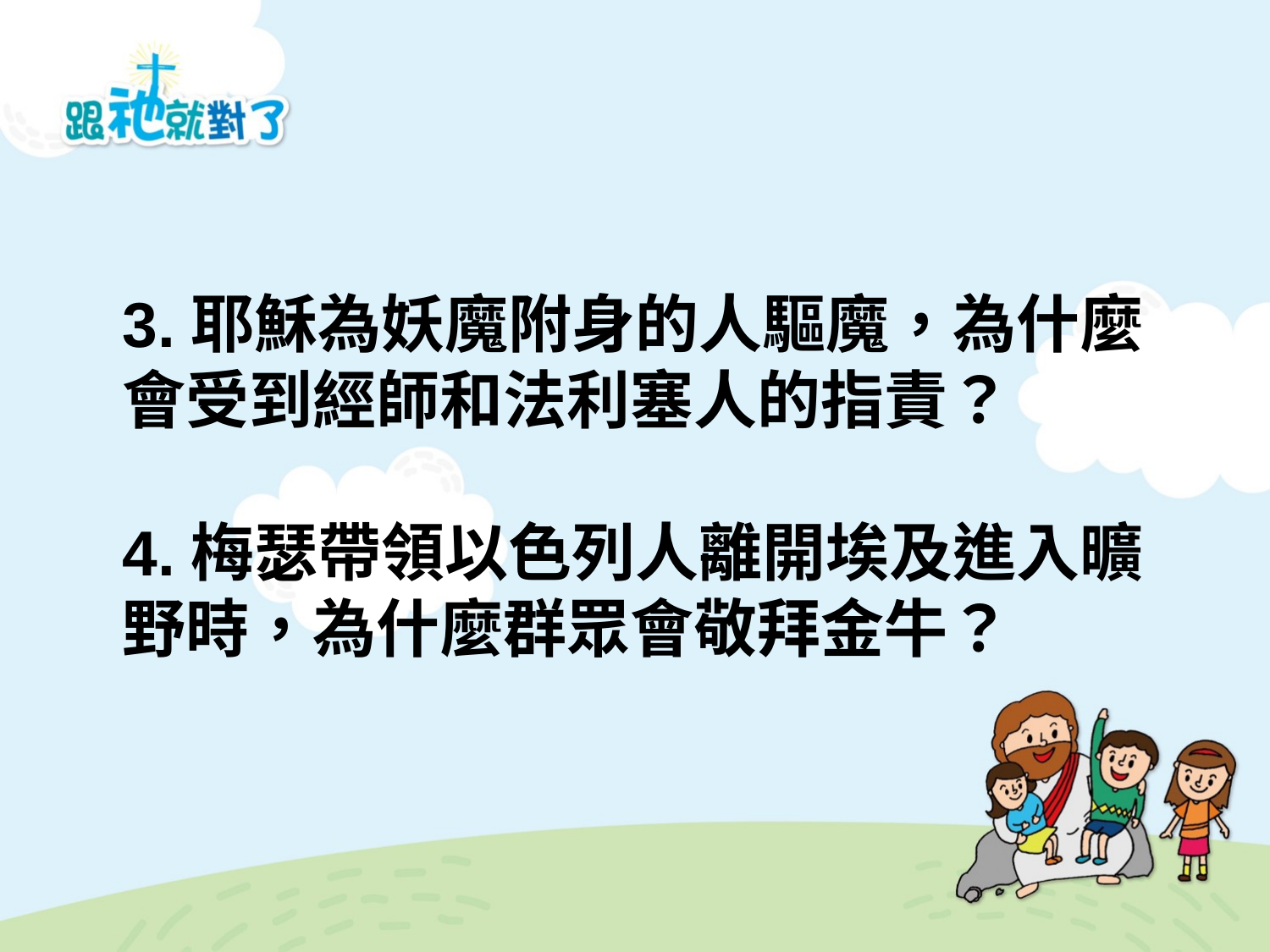

3.耶穌為妖魔附身的人驅魔，為什麼會受到經師和法利塞人的指責？

4.梅瑟帶領以色列人離開埃及進入曠野時，為什麼群眾會敬拜金牛？